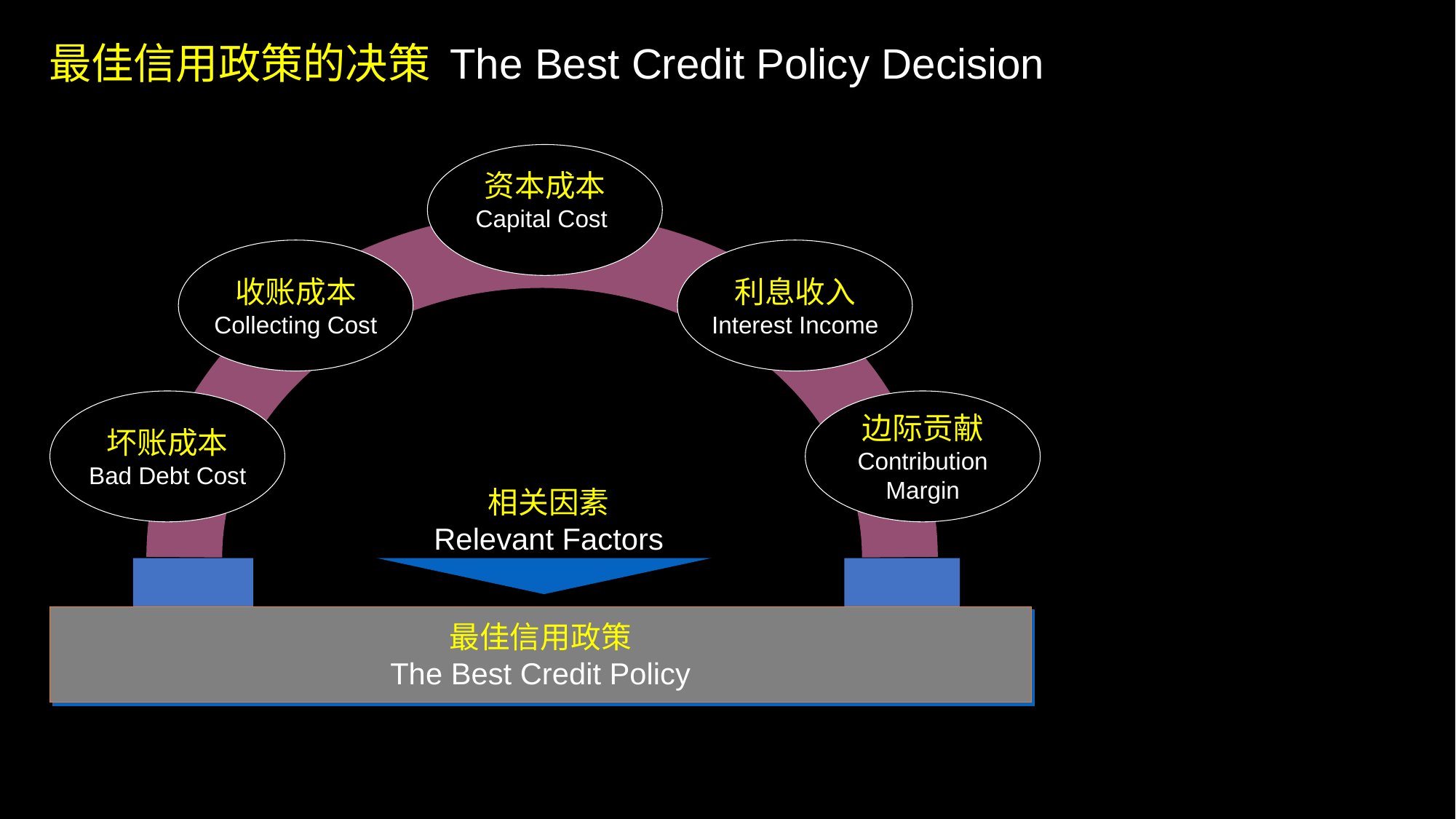

最佳信用政策的决策 The Best Credit Policy Decision

资本成本
Capital Cost

收账成本
Collecting Cost
利息收入
Interest Income

边际贡献
Contribution Margin
坏账成本
Bad Debt Cost
相关因素
Relevant Factors

最佳信用政策
The Best Credit Policy